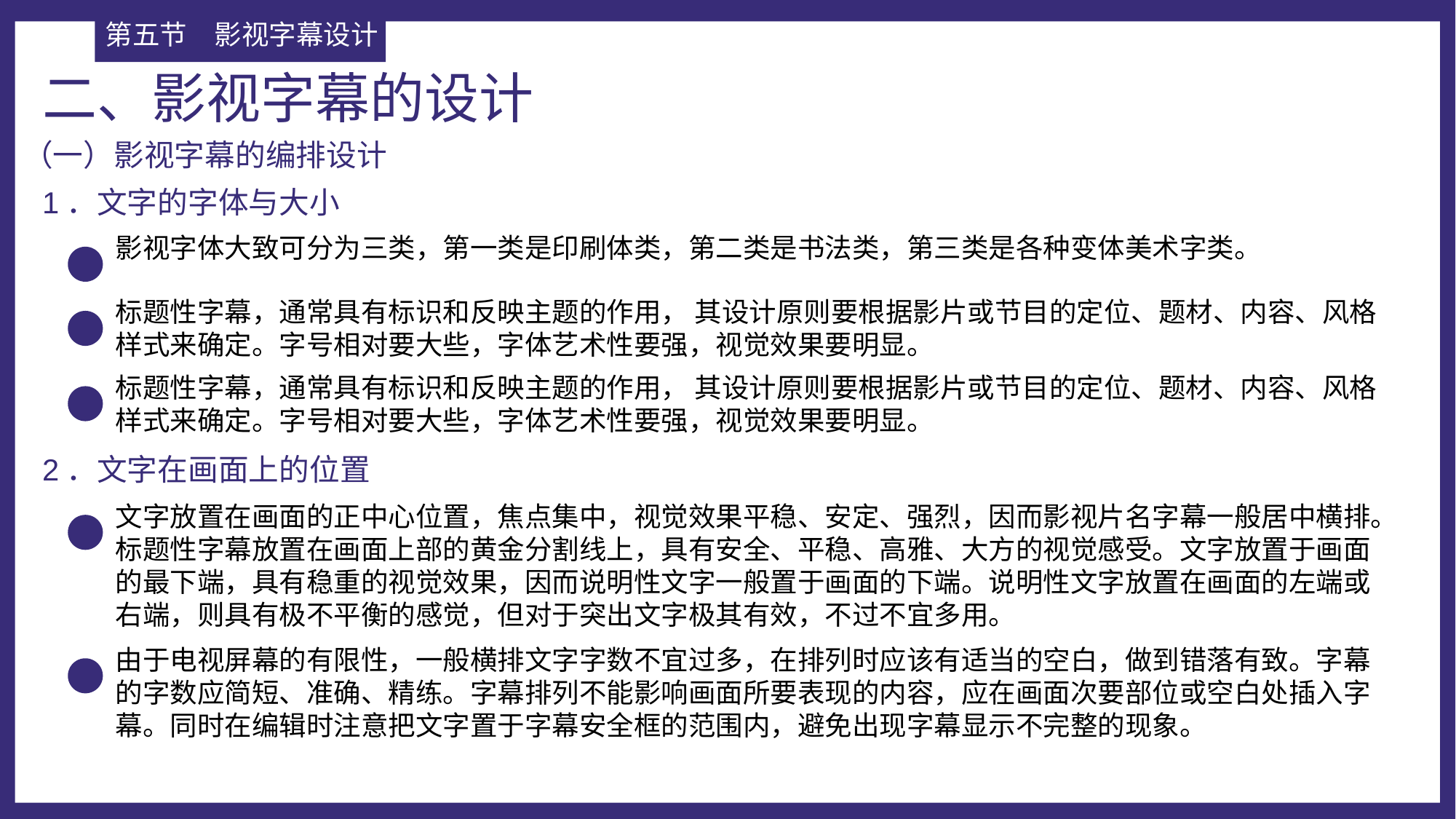

第五节	影视字幕设计
二、影视字幕的设计
（一）影视字幕的编排设计
1．文字的字体与大小
影视字体大致可分为三类，第一类是印刷体类，第二类是书法类，第三类是各种变体美术字类。

标题性字幕，通常具有标识和反映主题的作用， 其设计原则要根据影片或节目的定位、题材、内容、风格样式来确定。字号相对要大些，字体艺术性要强，视觉效果要明显。

标题性字幕，通常具有标识和反映主题的作用， 其设计原则要根据影片或节目的定位、题材、内容、风格样式来确定。字号相对要大些，字体艺术性要强，视觉效果要明显。

2．文字在画面上的位置
文字放置在画面的正中心位置，焦点集中，视觉效果平稳、安定、强烈，因而影视片名字幕一般居中横排。标题性字幕放置在画面上部的黄金分割线上，具有安全、平稳、高雅、大方的视觉感受。文字放置于画面的最下端，具有稳重的视觉效果，因而说明性文字一般置于画面的下端。说明性文字放置在画面的左端或右端，则具有极不平衡的感觉，但对于突出文字极其有效，不过不宜多用。

由于电视屏幕的有限性，一般横排文字字数不宜过多，在排列时应该有适当的空白，做到错落有致。字幕的字数应简短、准确、精练。字幕排列不能影响画面所要表现的内容，应在画面次要部位或空白处插入字幕。同时在编辑时注意把文字置于字幕安全框的范围内，避免出现字幕显示不完整的现象。